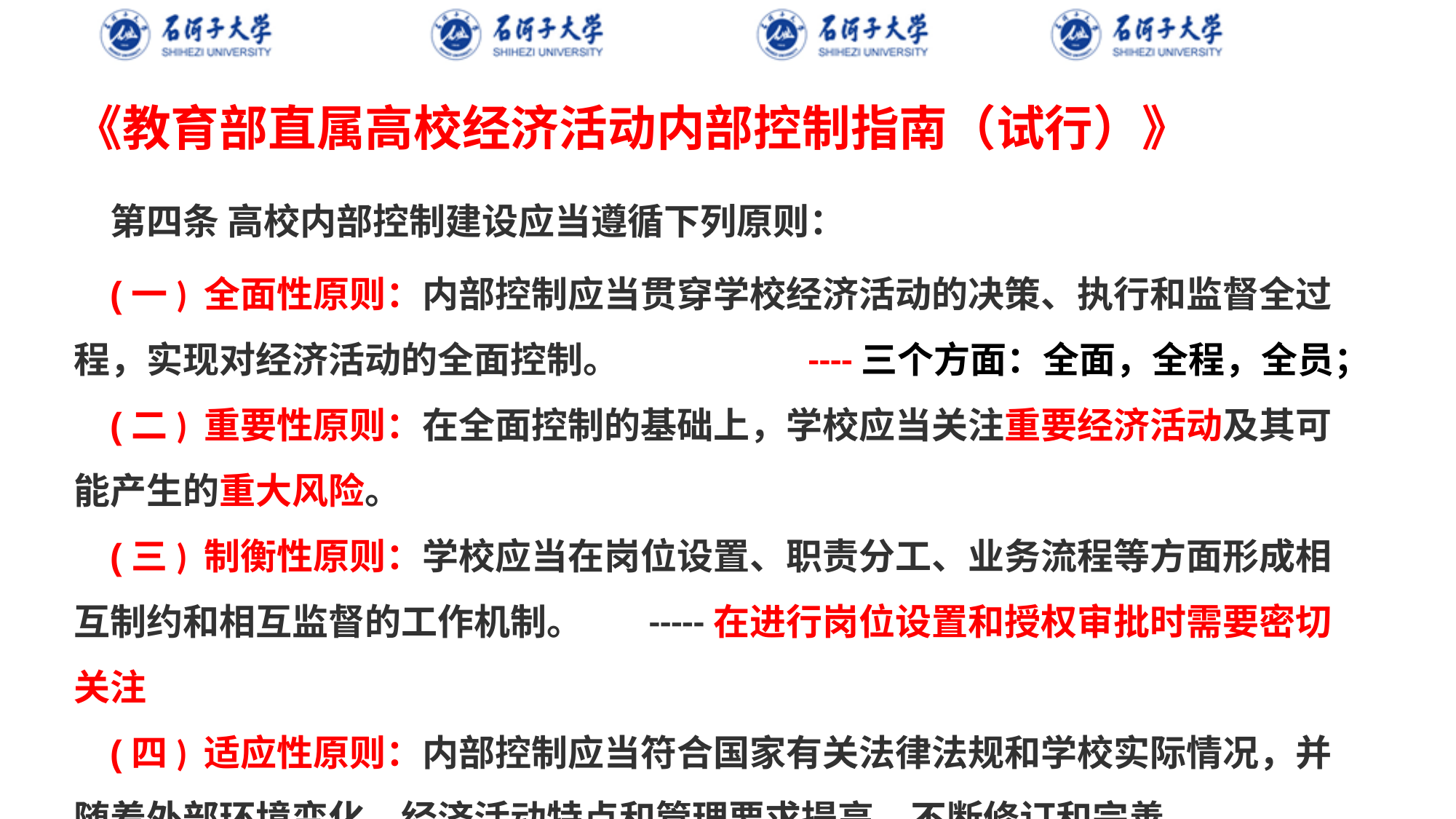

# 《教育部直属高校经济活动内部控制指南（试行）》
第四条 高校内部控制建设应当遵循下列原则：
(一) 全面性原则：内部控制应当贯穿学校经济活动的决策、执行和监督全过程，实现对经济活动的全面控制。                      ----三个方面：全面，全程，全员；
(二) 重要性原则：在全面控制的基础上，学校应当关注重要经济活动及其可能产生的重大风险。
(三) 制衡性原则：学校应当在岗位设置、职责分工、业务流程等方面形成相互制约和相互监督的工作机制。       -----在进行岗位设置和授权审批时需要密切关注
(四) 适应性原则：内部控制应当符合国家有关法律法规和学校实际情况，并随着外部环境变化、经济活动特点和管理要求提高，不断修订和完善。